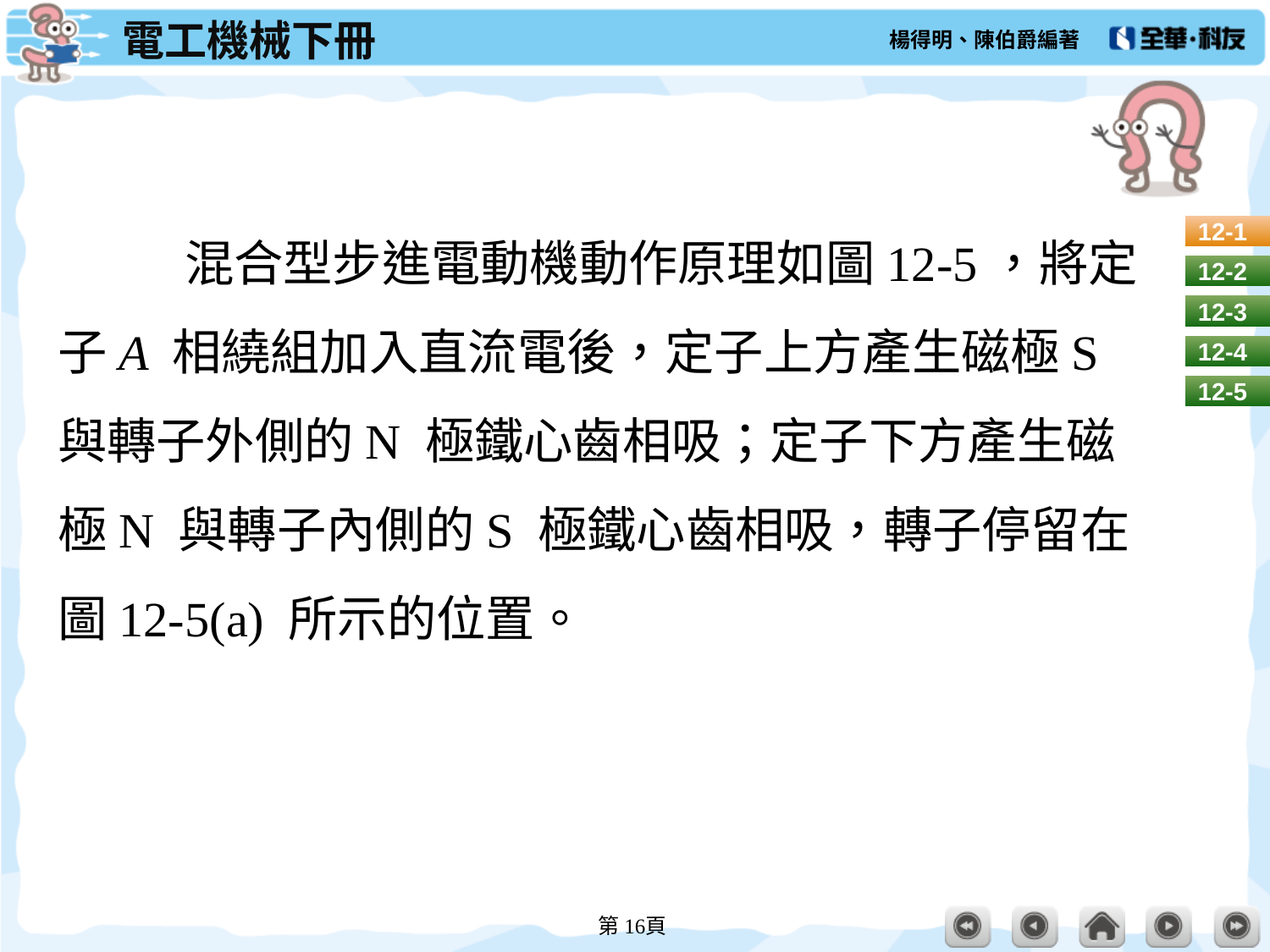

#
	混合型步進電動機動作原理如圖12-5，將定子A 相繞組加入直流電後，定子上方產生磁極S 與轉子外側的N 極鐵心齒相吸；定子下方產生磁極N 與轉子內側的S 極鐵心齒相吸，轉子停留在圖12-5(a) 所示的位置。